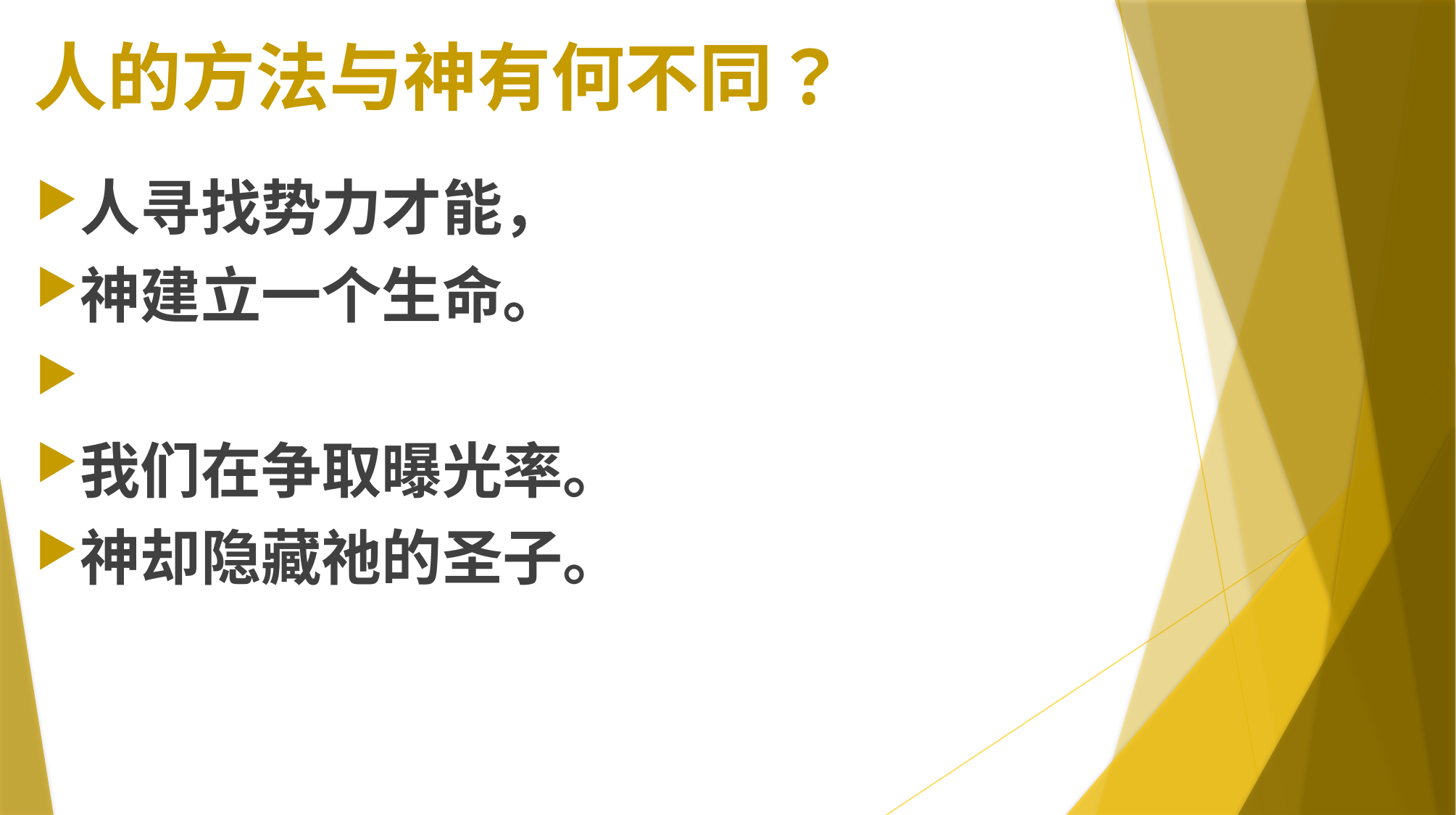

# 人的方法与神有何不同？
人寻找势力才能，
神建立一个生命。

我们在争取曝光率。
神却隐藏祂的圣子。